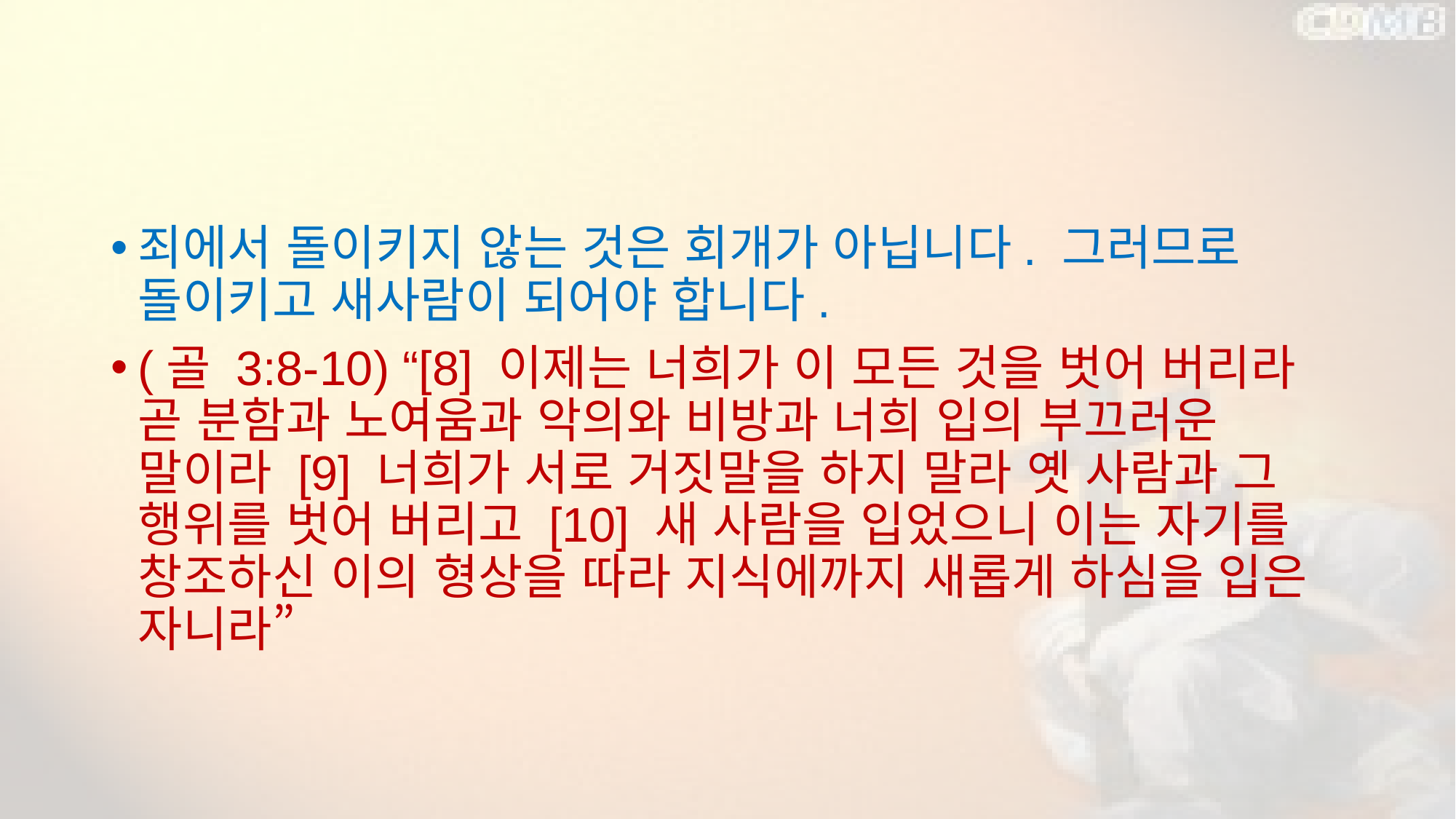

#
죄에서 돌이키지 않는 것은 회개가 아닙니다. 그러므로 돌이키고 새사람이 되어야 합니다.
(골 3:8-10) “[8] 이제는 너희가 이 모든 것을 벗어 버리라 곧 분함과 노여움과 악의와 비방과 너희 입의 부끄러운 말이라 [9] 너희가 서로 거짓말을 하지 말라 옛 사람과 그 행위를 벗어 버리고 [10] 새 사람을 입었으니 이는 자기를 창조하신 이의 형상을 따라 지식에까지 새롭게 하심을 입은 자니라”